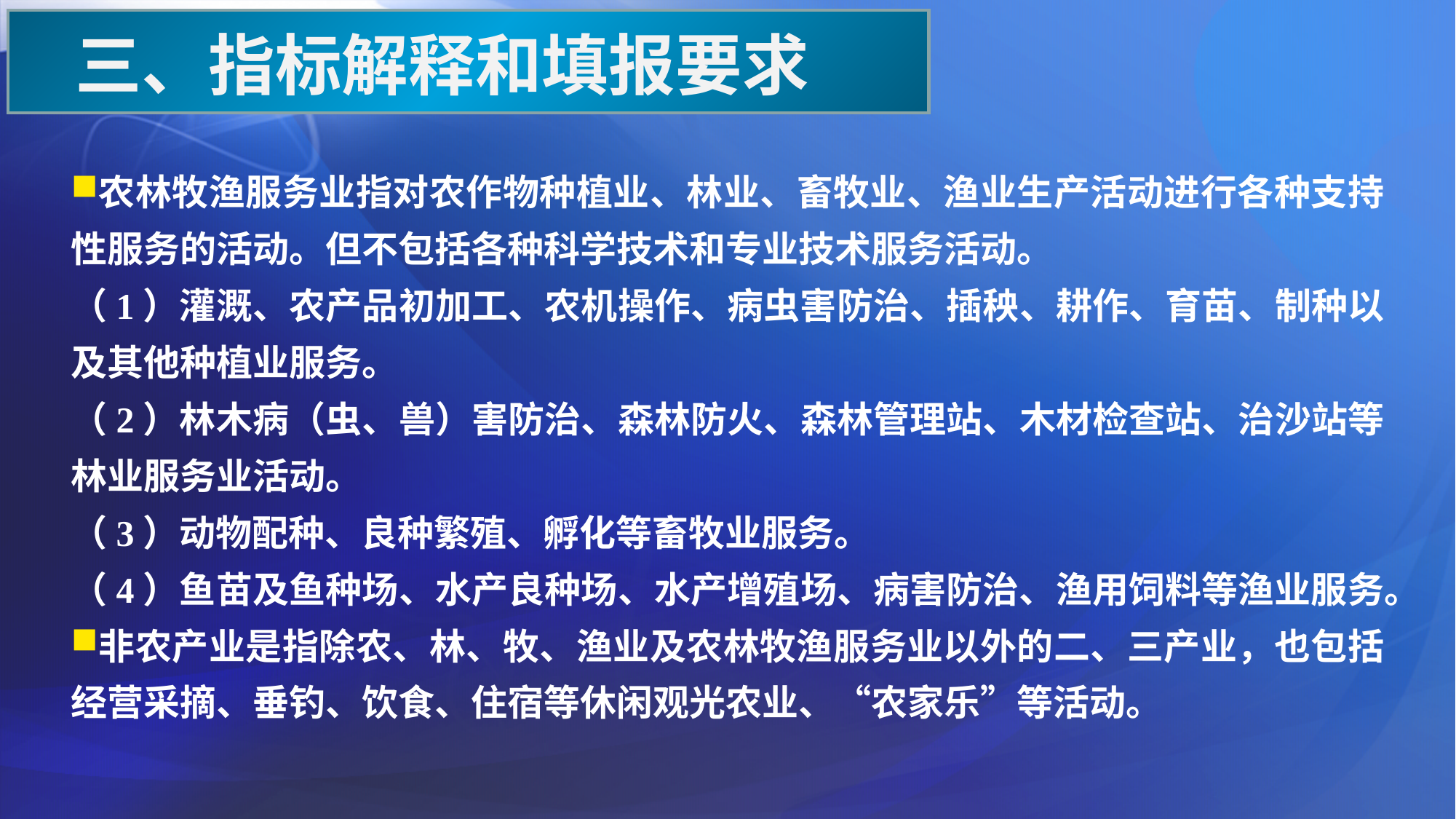

三、指标解释和填报要求
农林牧渔服务业指对农作物种植业、林业、畜牧业、渔业生产活动进行各种支持性服务的活动。但不包括各种科学技术和专业技术服务活动。
（1）灌溉、农产品初加工、农机操作、病虫害防治、插秧、耕作、育苗、制种以及其他种植业服务。
（2）林木病（虫、兽）害防治、森林防火、森林管理站、木材检查站、治沙站等林业服务业活动。
（3）动物配种、良种繁殖、孵化等畜牧业服务。
（4）鱼苗及鱼种场、水产良种场、水产增殖场、病害防治、渔用饲料等渔业服务。
非农产业是指除农、林、牧、渔业及农林牧渔服务业以外的二、三产业，也包括经营采摘、垂钓、饮食、住宿等休闲观光农业、“农家乐”等活动。